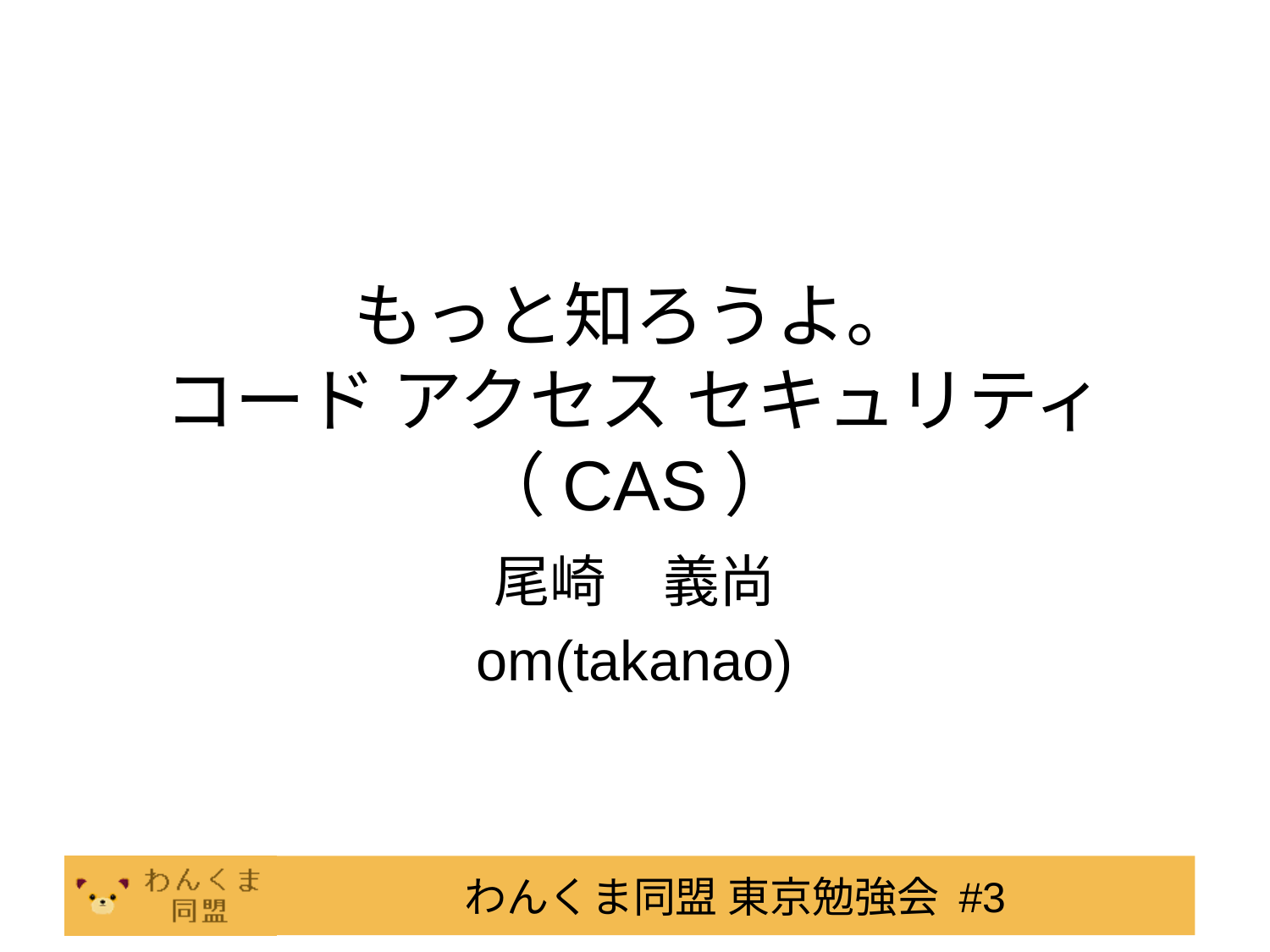

# もっと知ろうよ。 コード アクセス セキュリティ（CAS）
尾崎　義尚
om(takanao)